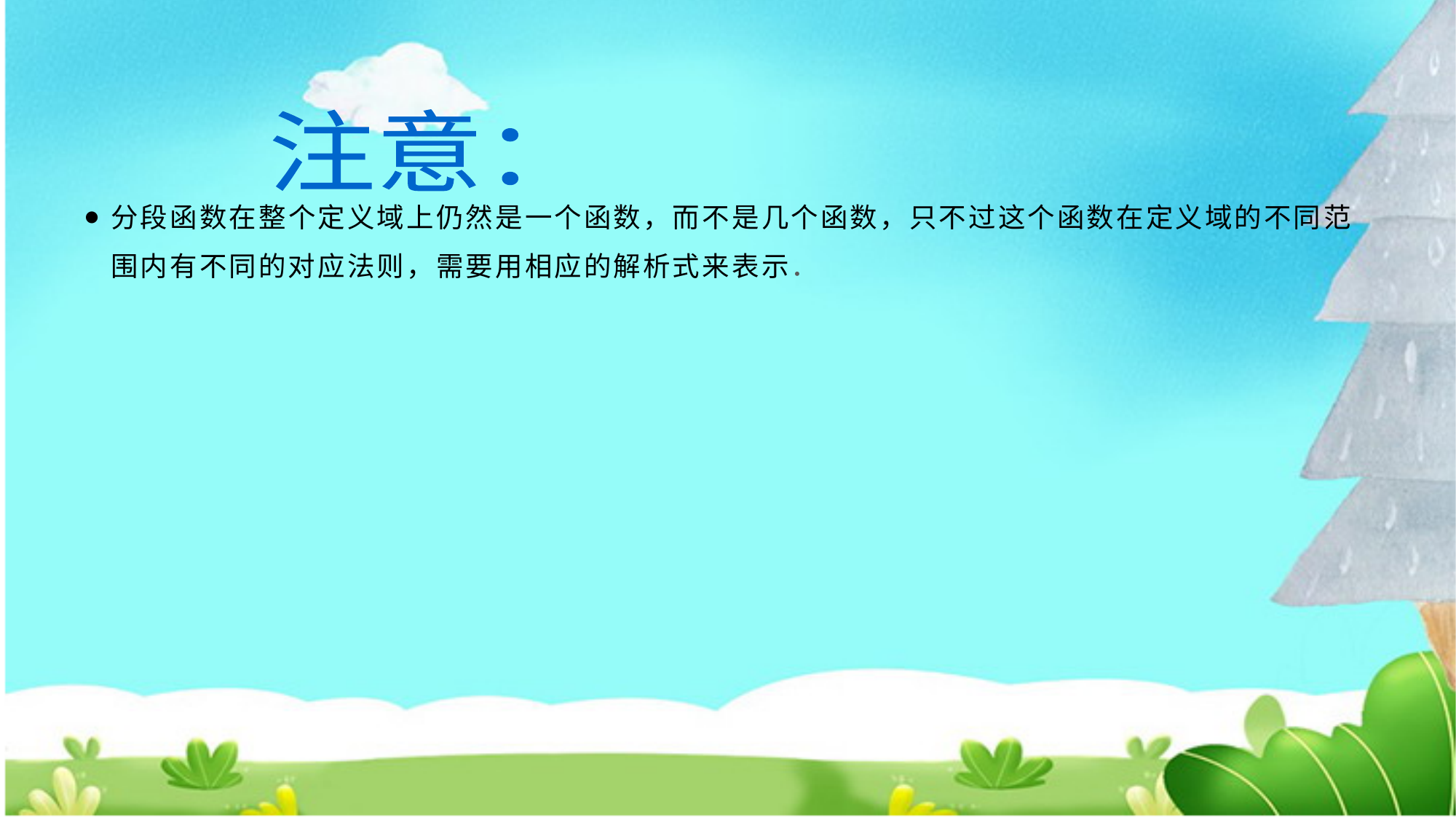

注意：
分段函数在整个定义域上仍然是一个函数，而不是几个函数，只不过这个函数在定义域的不同范围内有不同的对应法则，需要用相应的解析式来表示．